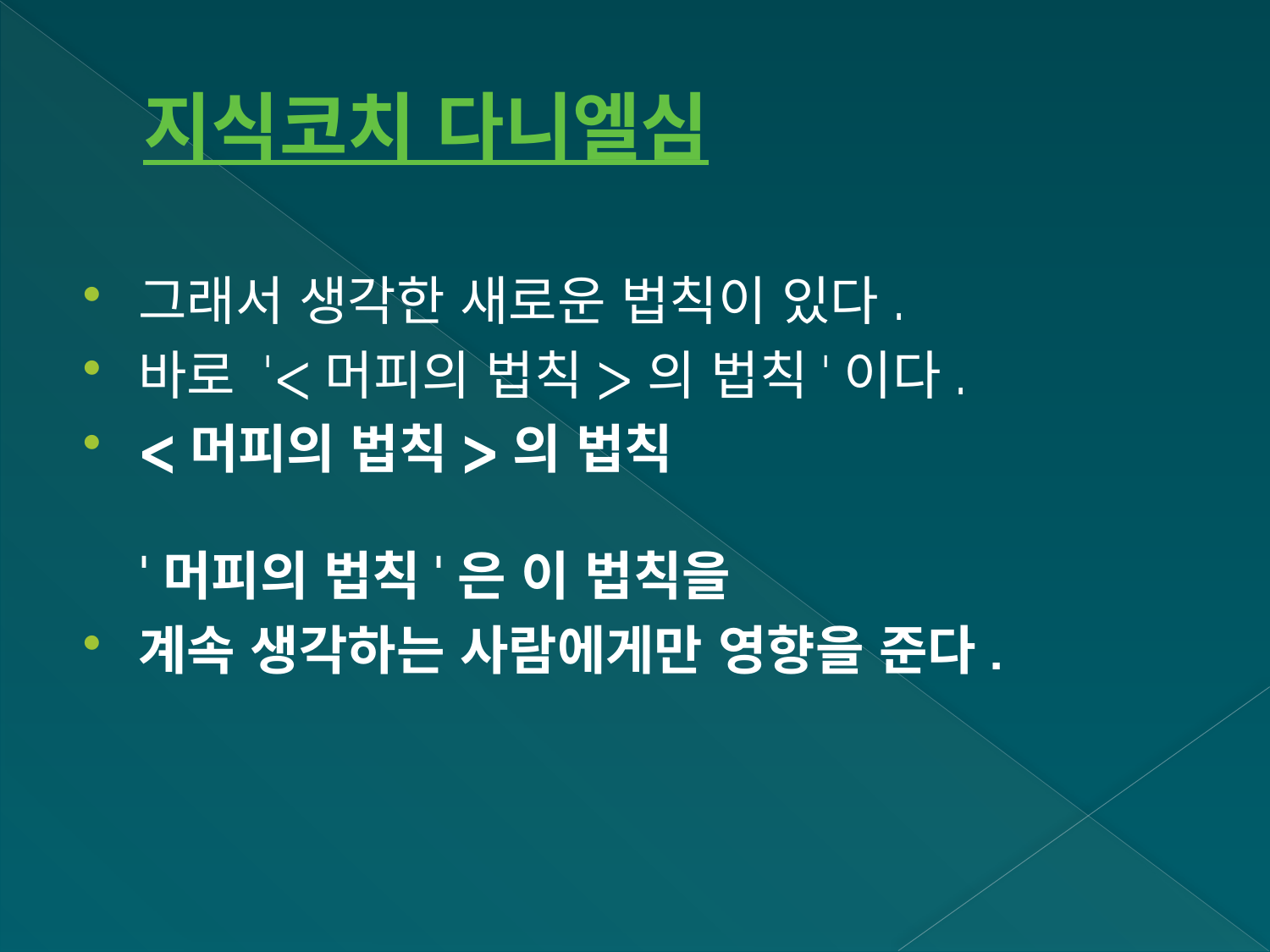

# 지식코치 다니엘심
그래서 생각한 새로운 법칙이 있다.
바로 '<머피의 법칙>의 법칙'이다.
<머피의 법칙>의 법칙
'머피의 법칙'은 이 법칙을
계속 생각하는 사람에게만 영향을 준다.